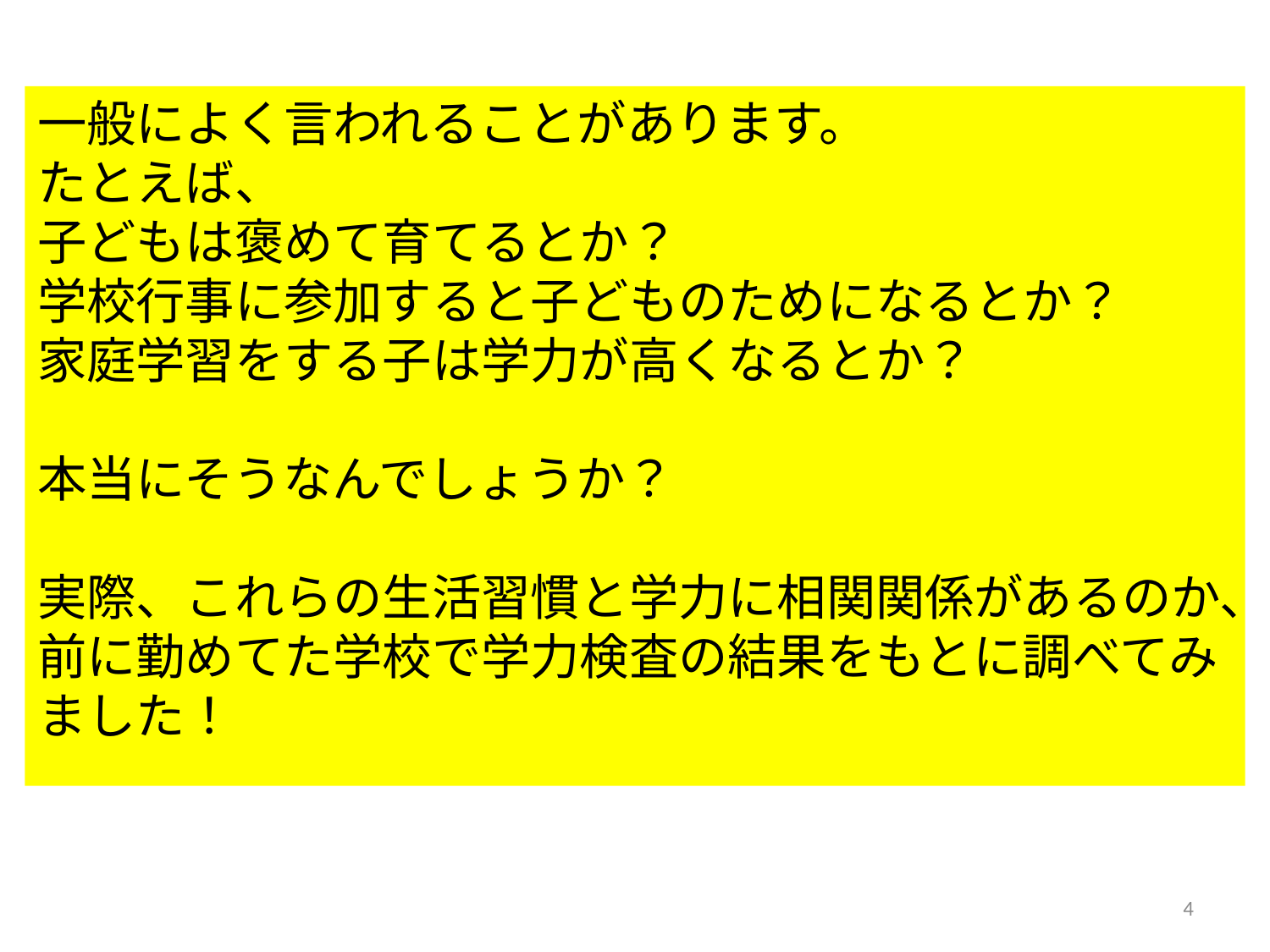

一般によく言われることがあります。
たとえば、
子どもは褒めて育てるとか？
学校行事に参加すると子どものためになるとか？
家庭学習をする子は学力が高くなるとか？

本当にそうなんでしょうか？

実際、これらの生活習慣と学力に相関関係があるのか、前に勤めてた学校で学力検査の結果をもとに調べてみました！
4